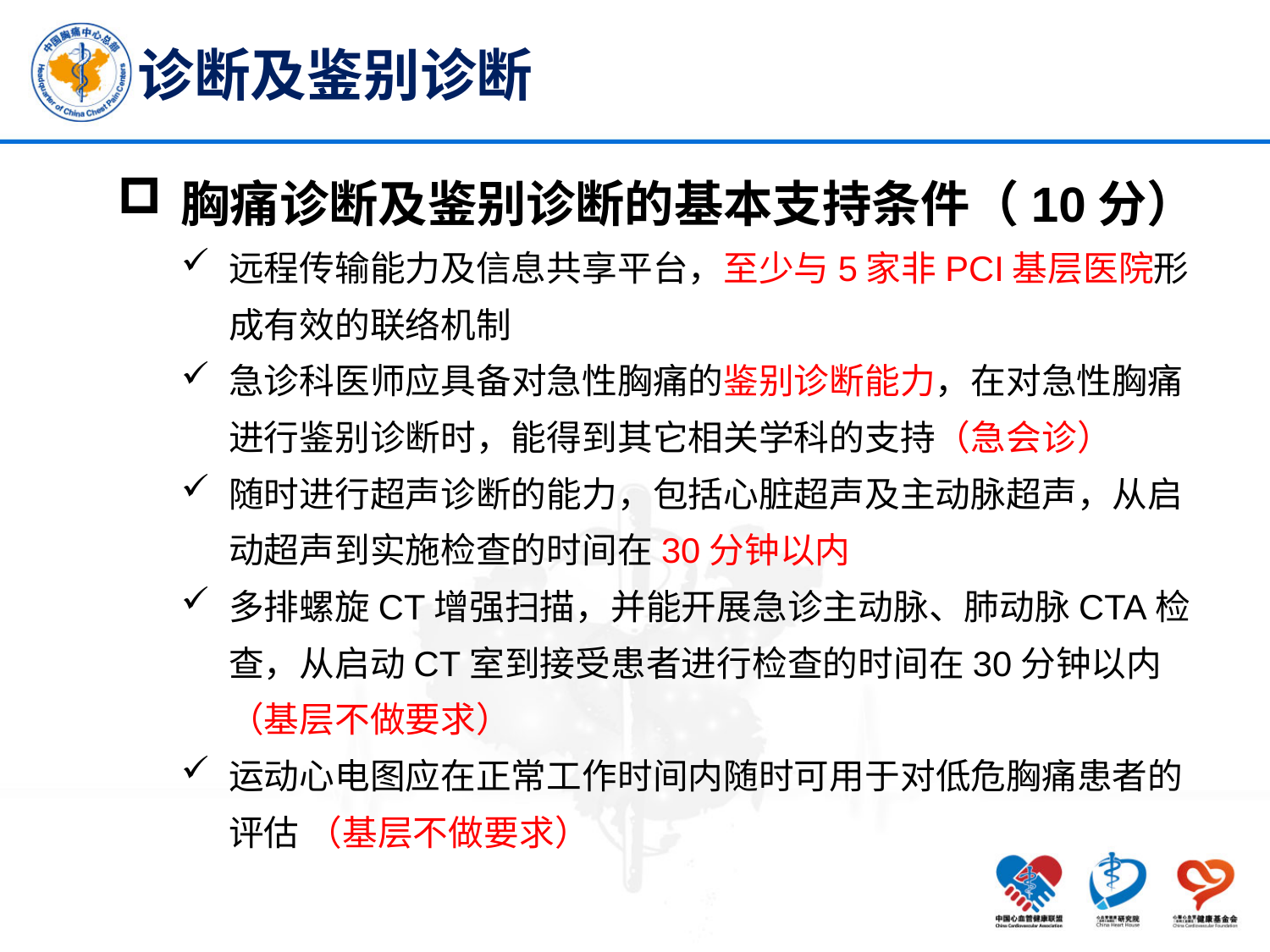

# 诊断及鉴别诊断
胸痛诊断及鉴别诊断的基本支持条件（10分）
远程传输能力及信息共享平台，至少与5家非PCI基层医院形成有效的联络机制
急诊科医师应具备对急性胸痛的鉴别诊断能力，在对急性胸痛进行鉴别诊断时，能得到其它相关学科的支持（急会诊）
随时进行超声诊断的能力，包括心脏超声及主动脉超声，从启动超声到实施检查的时间在30分钟以内
多排螺旋CT增强扫描，并能开展急诊主动脉、肺动脉CTA检查，从启动CT室到接受患者进行检查的时间在30分钟以内（基层不做要求）
运动心电图应在正常工作时间内随时可用于对低危胸痛患者的评估 （基层不做要求）